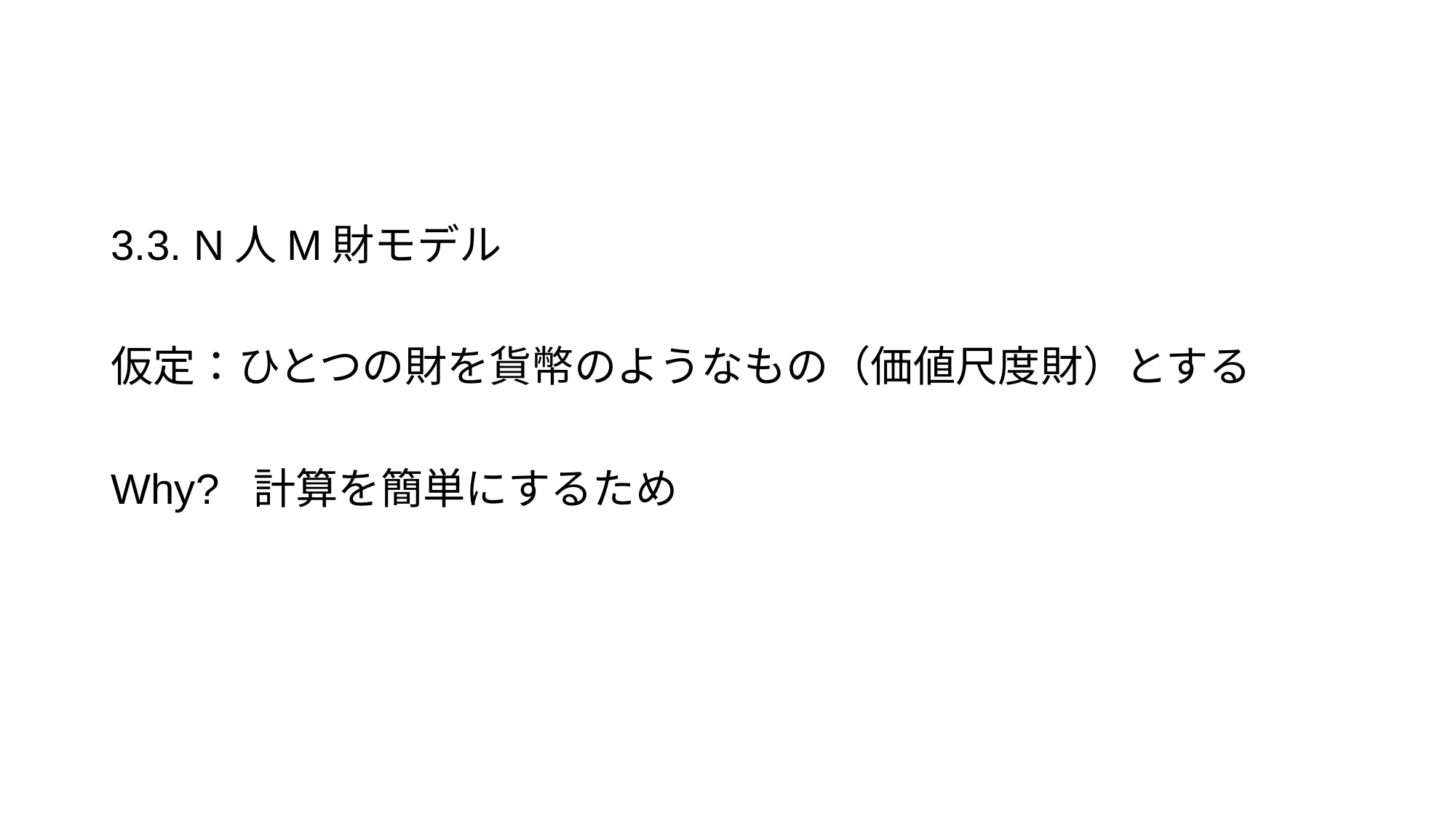

#
3.3. N人M財モデル

仮定：ひとつの財を貨幣のようなもの（価値尺度財）とする

Why?  計算を簡単にするため